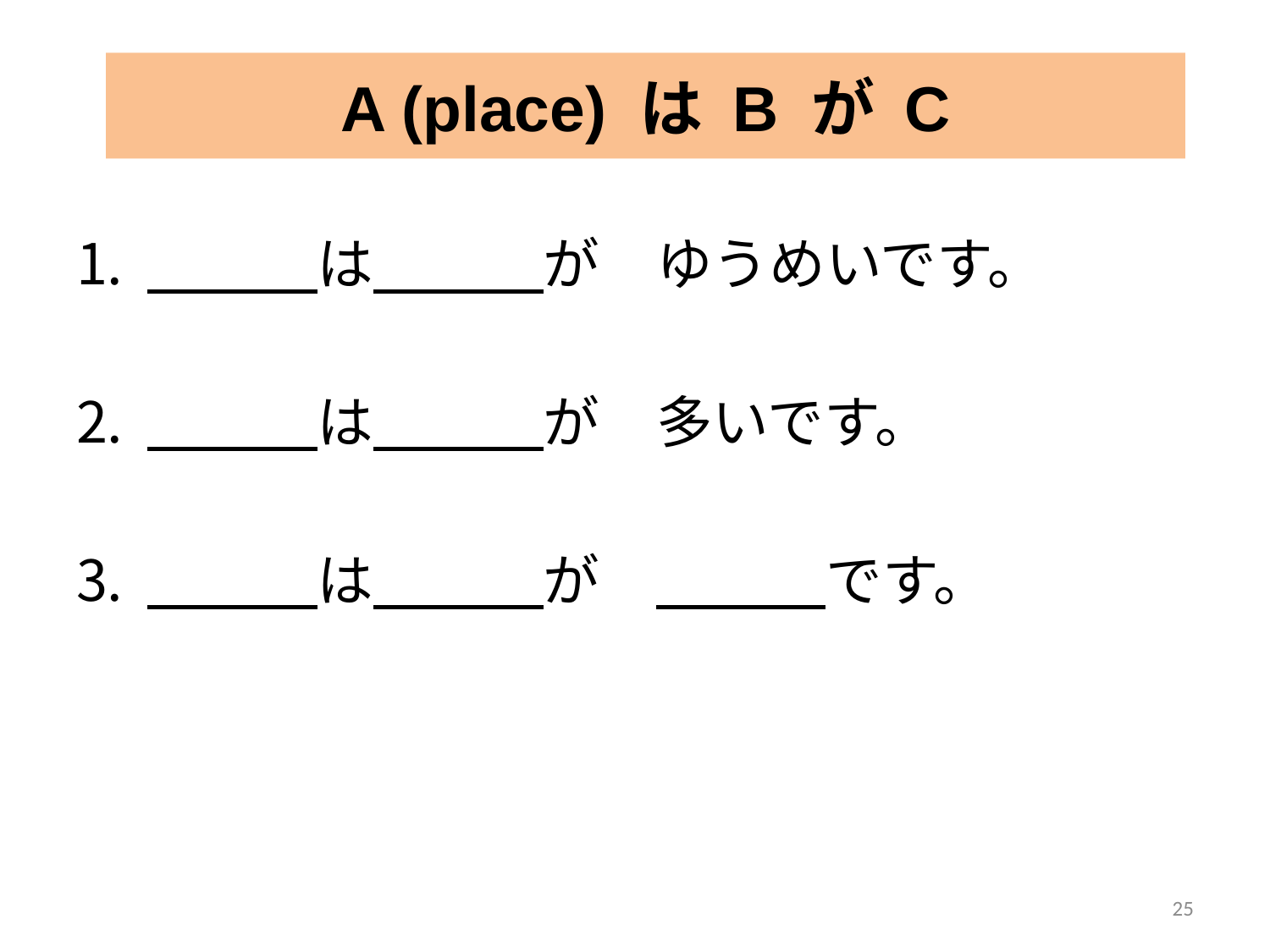

# A (place) は B が C
　　　は　　　が　ゆうめいです。

　　　は　　　が　多いです。

　　　は　　　が　　　　です。

25